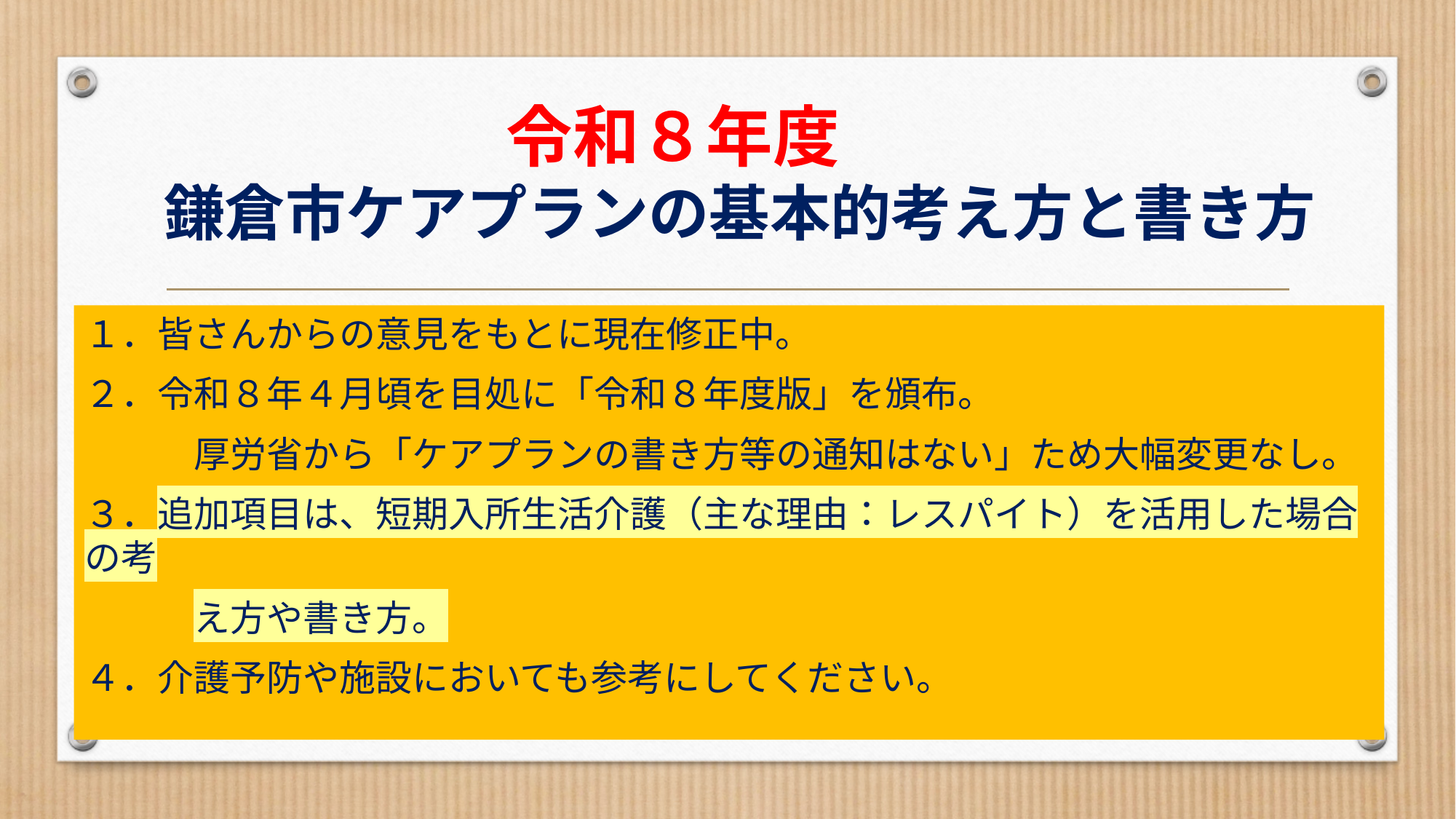

# 令和８年度　　 鎌倉市ケアプランの基本的考え方と書き方
１．皆さんからの意見をもとに現在修正中。
２．令和８年４月頃を目処に「令和８年度版」を頒布。
　　　厚労省から「ケアプランの書き方等の通知はない」ため大幅変更なし。
３．追加項目は、短期入所生活介護（主な理由：レスパイト）を活用した場合の考
　　　え方や書き方。
４．介護予防や施設においても参考にしてください。